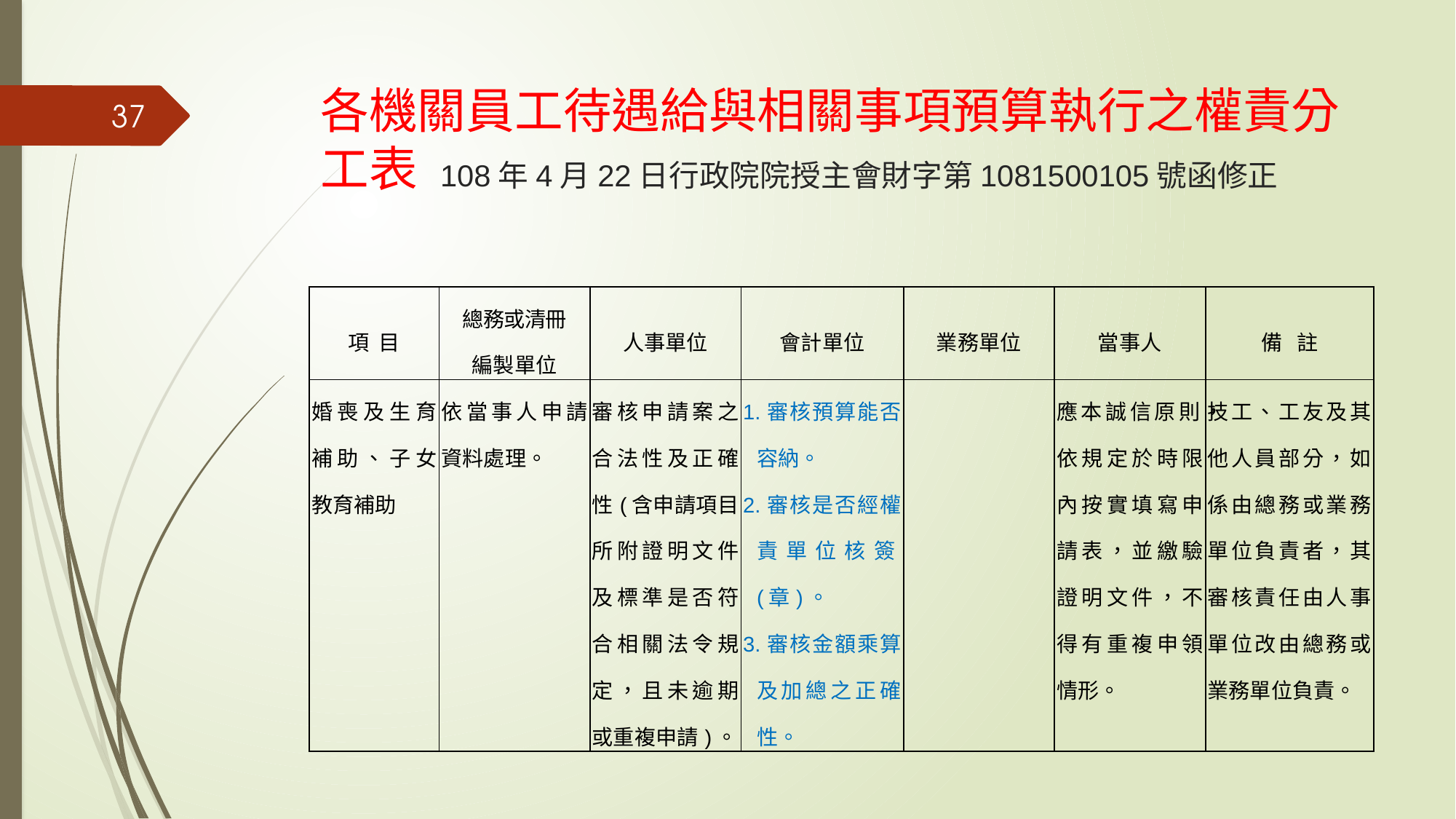

# 各機關員工待遇給與相關事項預算執行之權責分工表 108年4月22日行政院院授主會財字第1081500105號函修正
37
| 項 目 | 總務或清冊 編製單位 | 人事單位 | 會計單位 | 業務單位 | 當事人 | 備 註 |
| --- | --- | --- | --- | --- | --- | --- |
| 婚喪及生育補助、子女教育補助 | 依當事人申請資料處理。 | 審核申請案之合法性及正確性(含申請項目所附證明文件及標準是否符合相關法令規定，且未逾期或重複申請)。 | 1.審核預算能否容納。 2.審核是否經權責單位核簽(章)。 3.審核金額乘算及加總之正確性。 |  | 應本誠信原則，依規定於時限內按實填寫申請表，並繳驗證明文件，不得有重複申領情形。 | 技工、工友及其他人員部分，如係由總務或業務單位負責者，其審核責任由人事單位改由總務或業務單位負責。 |